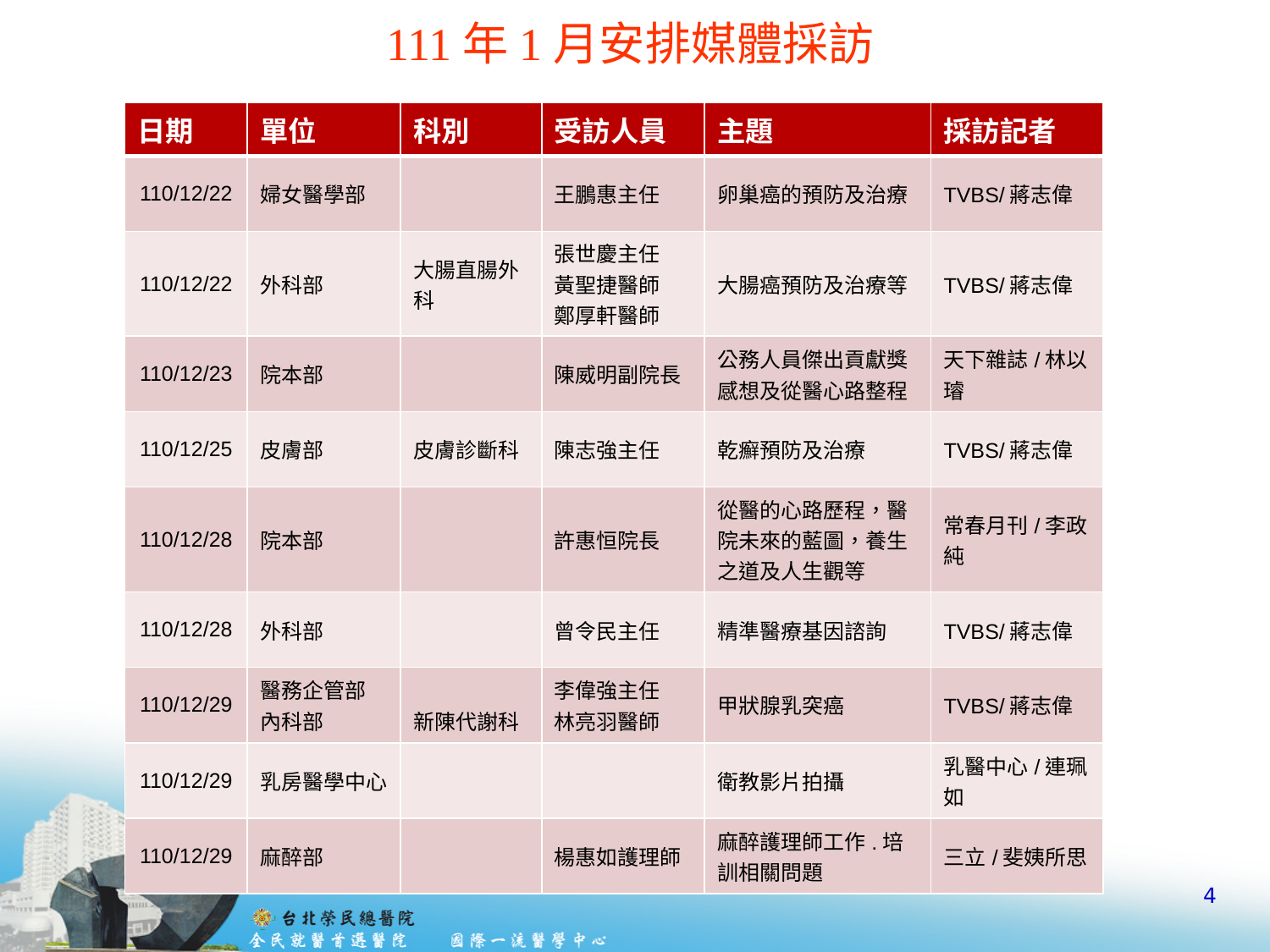

# 111年1月安排媒體採訪
| 日期 | 單位 | 科別 | 受訪人員 | 主題 | 採訪記者 |
| --- | --- | --- | --- | --- | --- |
| 110/12/22 | 婦女醫學部 |  | 王鵬惠主任 | 卵巢癌的預防及治療 | TVBS/蔣志偉 |
| 110/12/22 | 外科部 | 大腸直腸外科 | 張世慶主任 黃聖捷醫師 鄭厚軒醫師 | 大腸癌預防及治療等 | TVBS/蔣志偉 |
| 110/12/23 | 院本部 |  | 陳威明副院長 | 公務人員傑出貢獻獎感想及從醫心路整程 | 天下雜誌/林以璿 |
| 110/12/25 | 皮膚部 | 皮膚診斷科 | 陳志強主任 | 乾癬預防及治療 | TVBS/蔣志偉 |
| 110/12/28 | 院本部 |  | 許惠恒院長 | 從醫的心路歷程，醫院未來的藍圖，養生之道及人生觀等 | 常春月刊/李政純 |
| 110/12/28 | 外科部 |  | 曾令民主任 | 精準醫療基因諮詢 | TVBS/蔣志偉 |
| 110/12/29 | 醫務企管部 內科部 | 新陳代謝科 | 李偉強主任 林亮羽醫師 | 甲狀腺乳突癌 | TVBS/蔣志偉 |
| 110/12/29 | 乳房醫學中心 |  |  | 衛教影片拍攝 | 乳醫中心/連珮如 |
| 110/12/29 | 麻醉部 |  | 楊惠如護理師 | 麻醉護理師工作.培訓相關問題 | 三立/斐姨所思 |
4